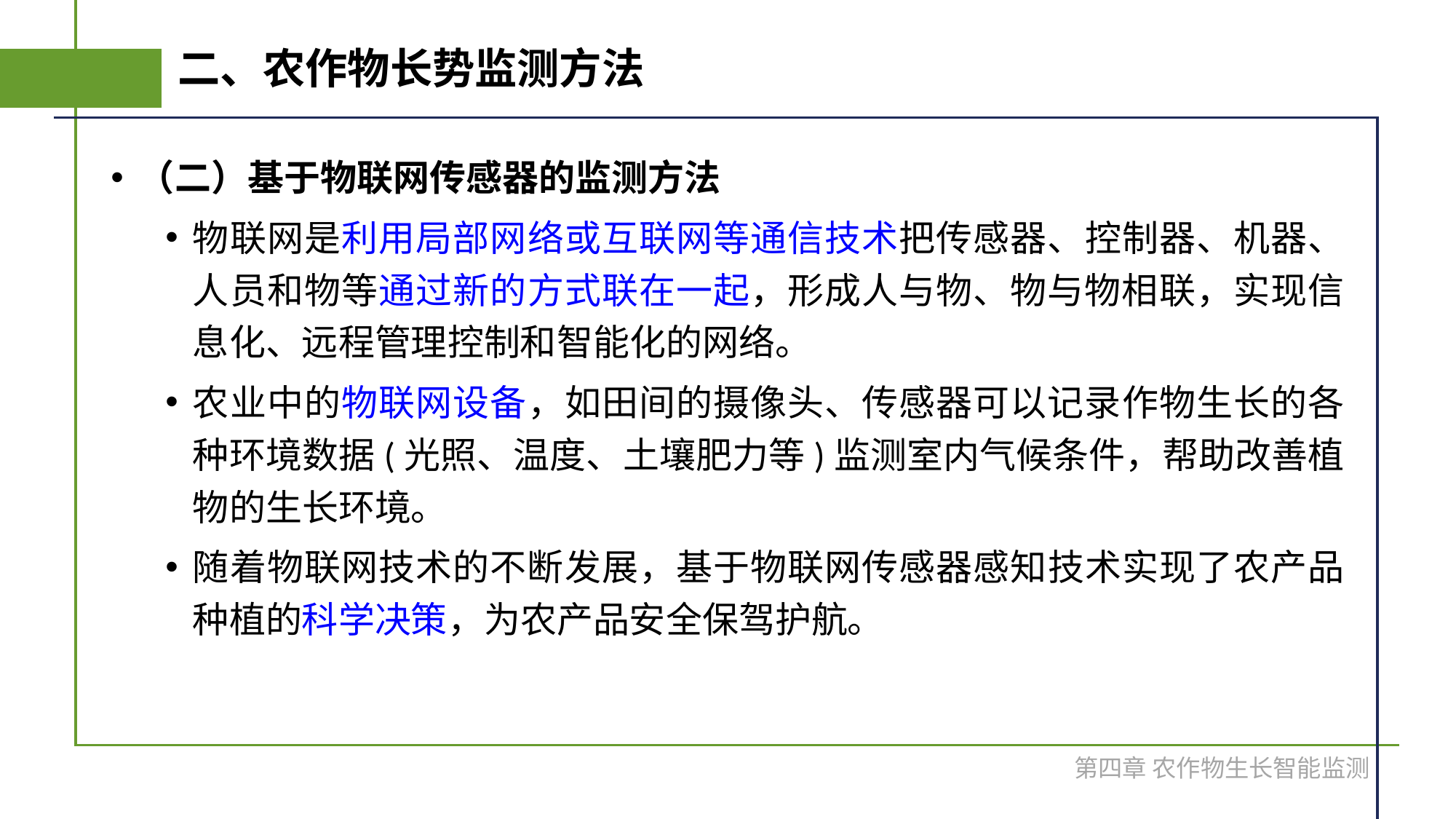

# 二、农作物长势监测方法
（二）基于物联网传感器的监测方法
物联网是利用局部网络或互联网等通信技术把传感器、控制器、机器、人员和物等通过新的方式联在一起，形成人与物、物与物相联，实现信息化、远程管理控制和智能化的网络。
农业中的物联网设备，如田间的摄像头、传感器可以记录作物生长的各种环境数据(光照、温度、土壤肥力等)监测室内气候条件，帮助改善植物的生长环境。
随着物联网技术的不断发展，基于物联网传感器感知技术实现了农产品种植的科学决策，为农产品安全保驾护航。
第四章 农作物生长智能监测